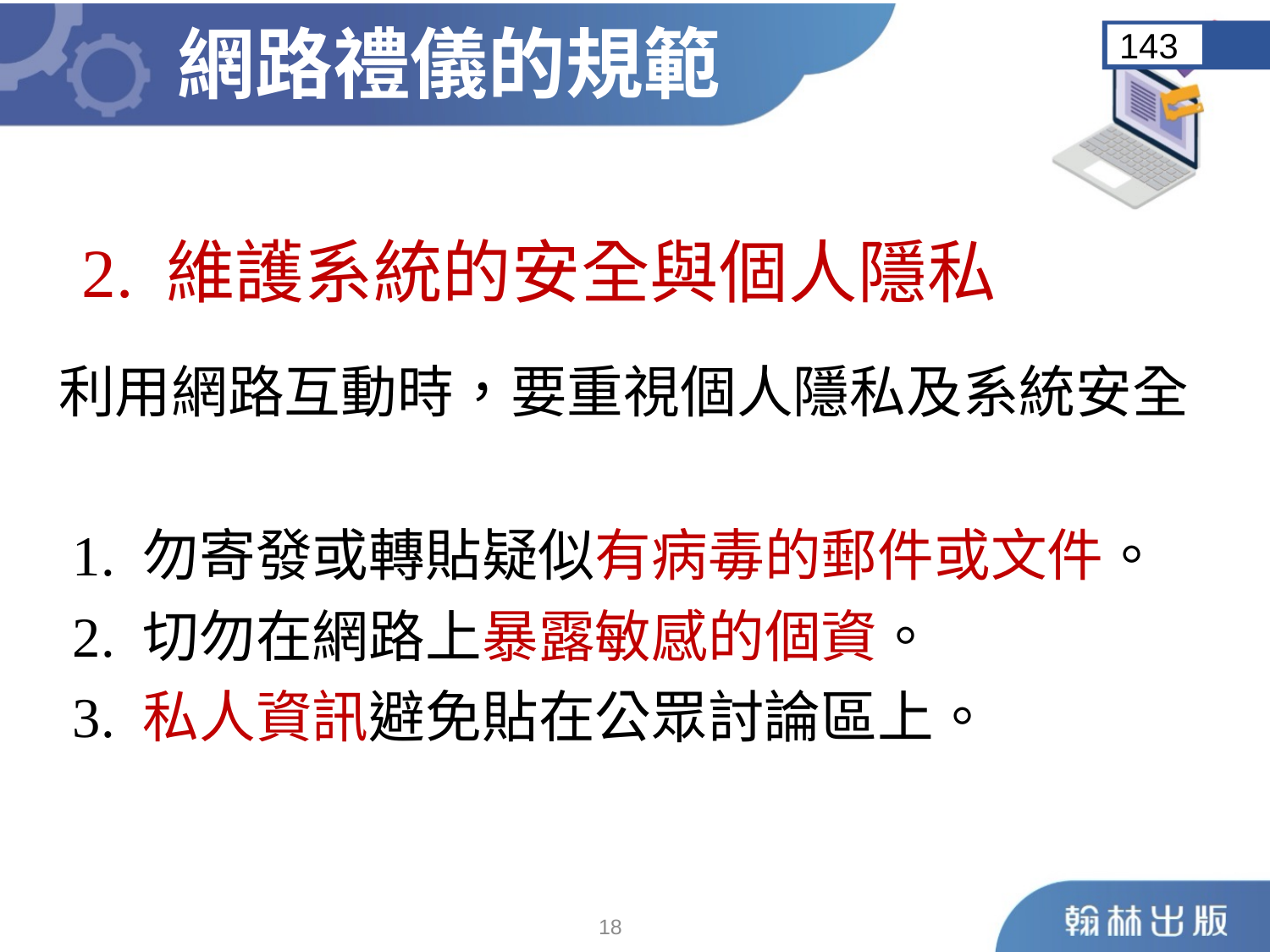

網路禮儀的規範
143
2. 維護系統的安全與個人隱私
利用網路互動時，要重視個人隱私及系統安全

 1. 勿寄發或轉貼疑似有病毒的郵件或文件。
 2. 切勿在網路上暴露敏感的個資。
 3. 私人資訊避免貼在公眾討論區上。
18